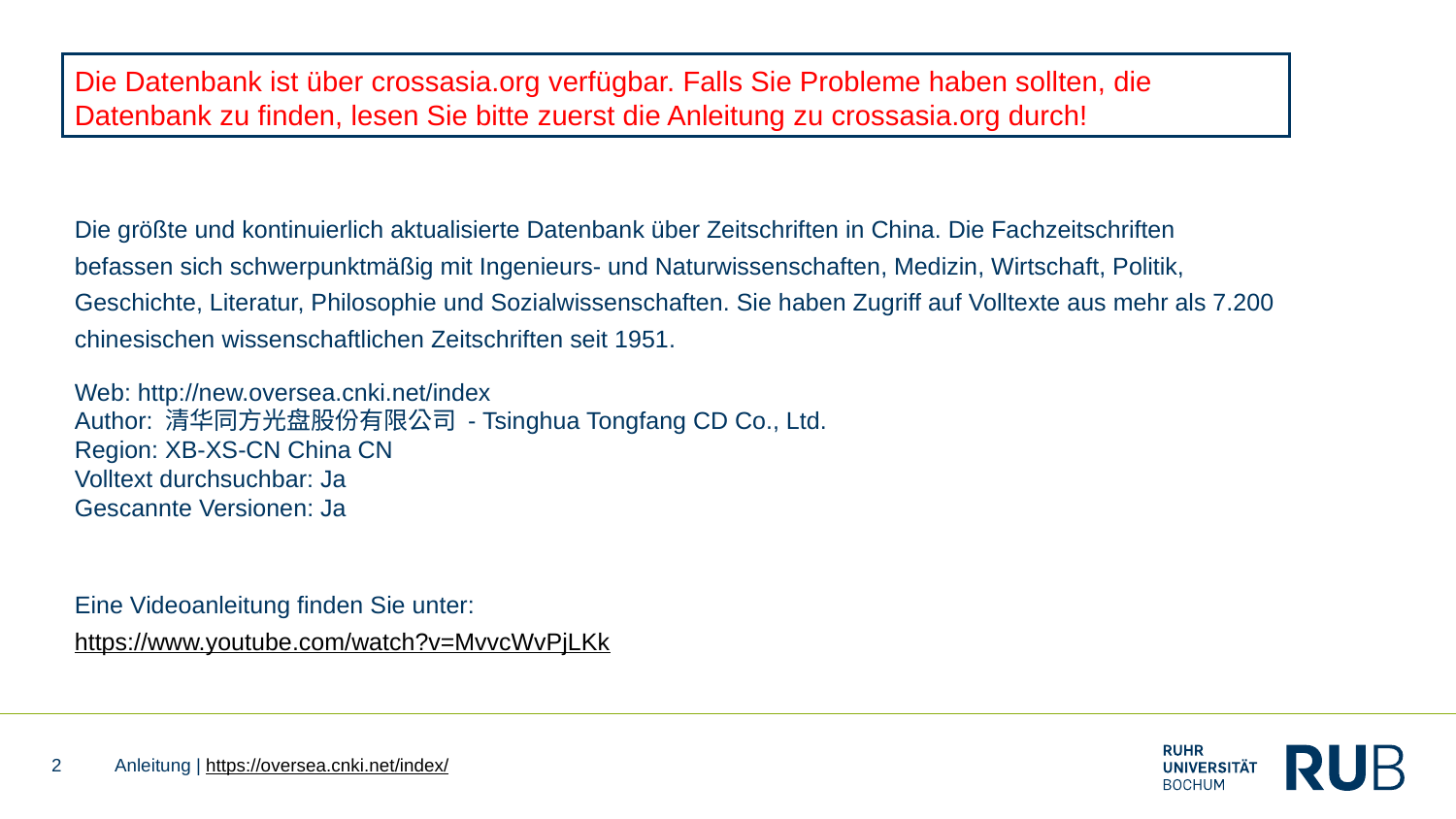

# Die Datenbank ist über crossasia.org verfügbar. Falls Sie Probleme haben sollten, die Datenbank zu finden, lesen Sie bitte zuerst die Anleitung zu crossasia.org durch!

Die größte und kontinuierlich aktualisierte Datenbank über Zeitschriften in China. Die Fachzeitschriften befassen sich schwerpunktmäßig mit Ingenieurs- und Naturwissenschaften, Medizin, Wirtschaft, Politik, Geschichte, Literatur, Philosophie und Sozialwissenschaften. Sie haben Zugriff auf Volltexte aus mehr als 7.200 chinesischen wissenschaftlichen Zeitschriften seit 1951.
Web: http://new.oversea.cnki.net/index
Author: 清华同方光盘股份有限公司 - Tsinghua Tongfang CD Co., Ltd.
Region: XB-XS-CN China CN
Volltext durchsuchbar: Ja
Gescannte Versionen: Ja

Eine Videoanleitung finden Sie unter:
https://www.youtube.com/watch?v=MvvcWvPjLKk
2
Anleitung | https://oversea.cnki.net/index/